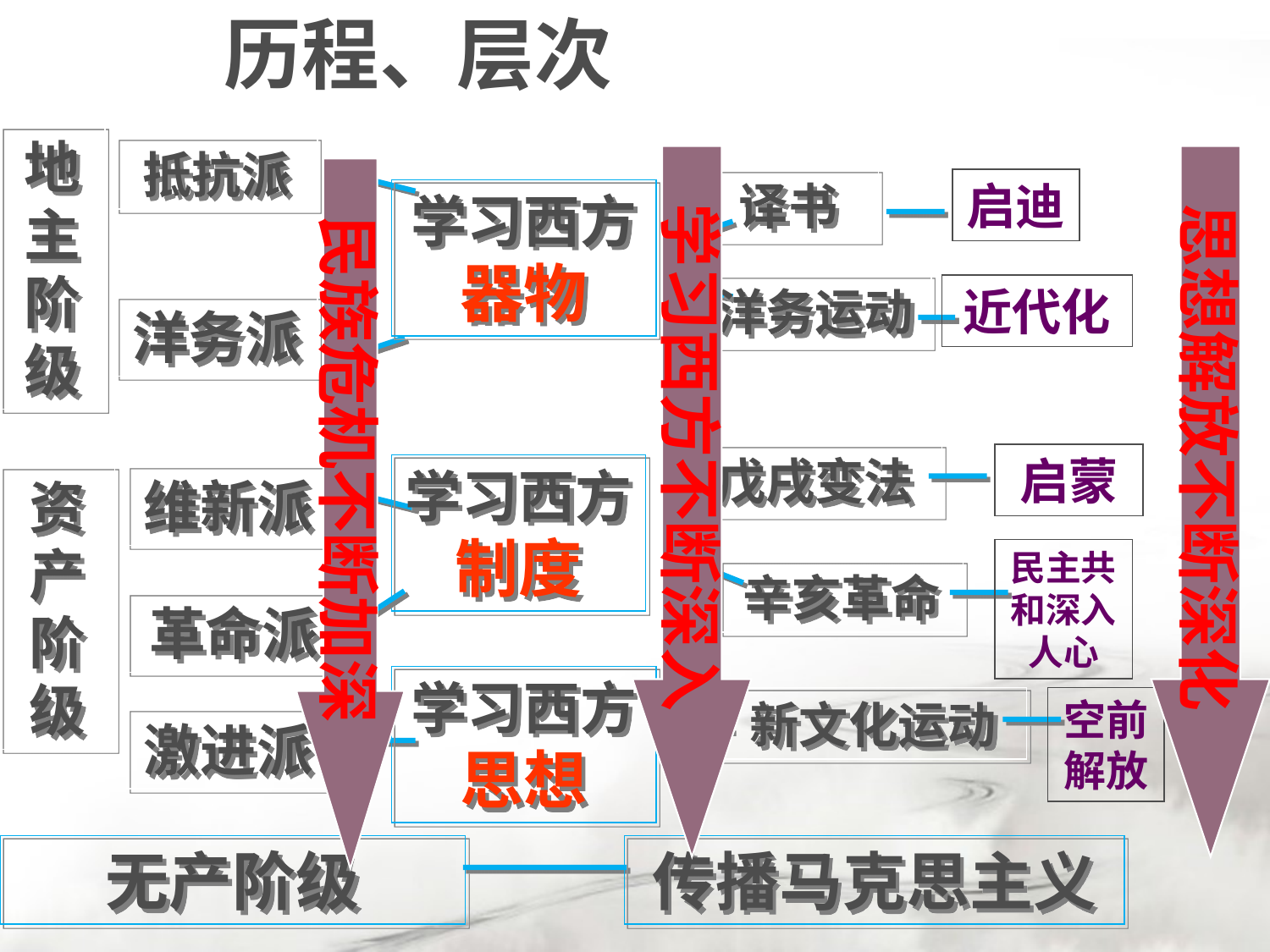

历程、层次
地主阶级
抵抗派
学习西方不断深入
思想解放不断深化
民族危机不断加深
译书
启迪

学习西方器物

洋务运动
近代化

洋务派

戊戌变法
启蒙
学习西方制度
维新派
资产阶级

民主共和深入人心

辛亥革命
革命派

学习西方思想
新文化运动
空前解放
激进派

无产阶级
传播马克思主义